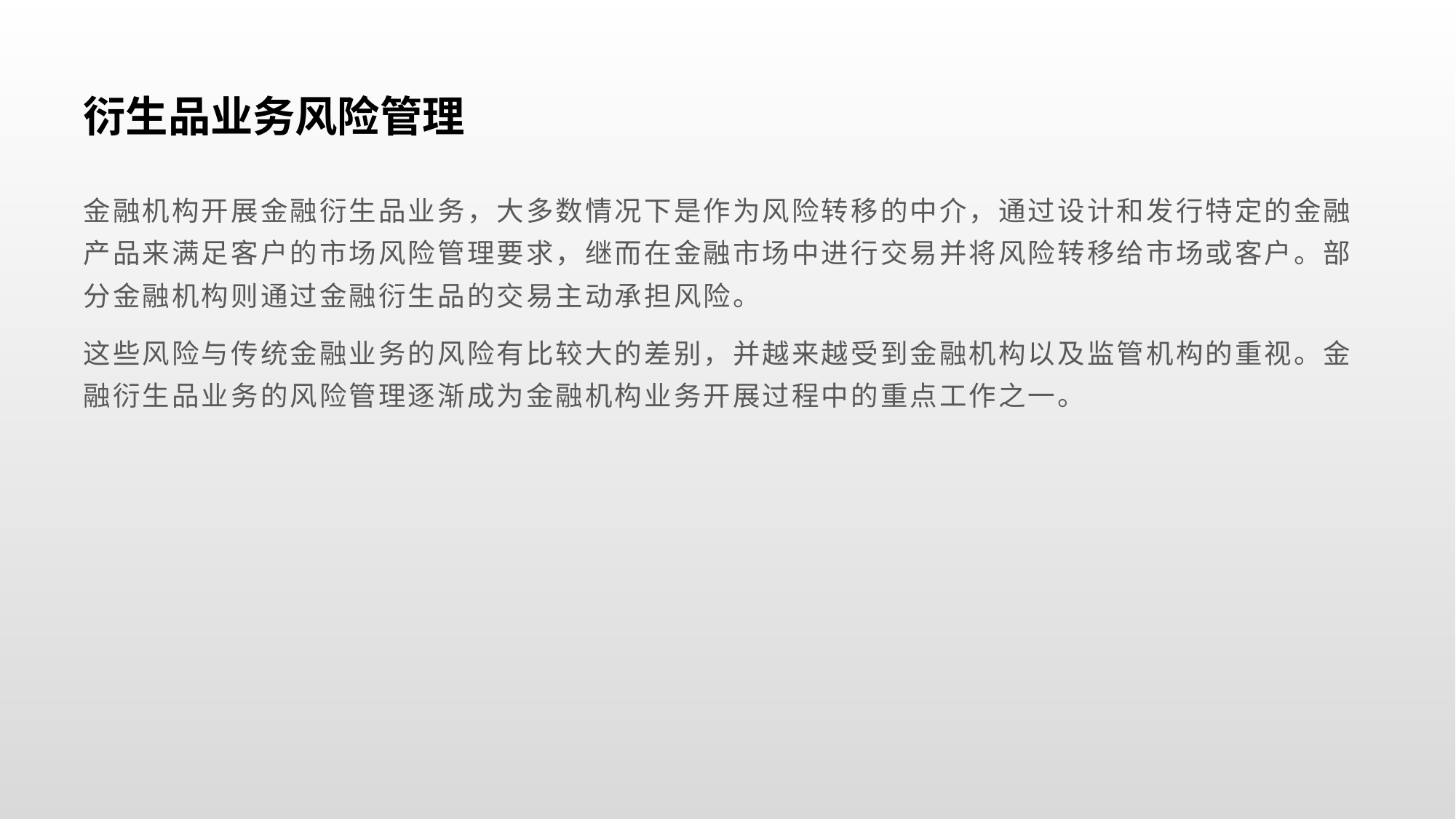

# 衍生品业务风险管理
金融机构开展金融衍生品业务，大多数情况下是作为风险转移的中介，通过设计和发行特定的金融产品来满足客户的市场风险管理要求，继而在金融市场中进行交易并将风险转移给市场或客户。部分金融机构则通过金融衍生品的交易主动承担风险。
这些风险与传统金融业务的风险有比较大的差别，并越来越受到金融机构以及监管机构的重视。金融衍生品业务的风险管理逐渐成为金融机构业务开展过程中的重点工作之一。